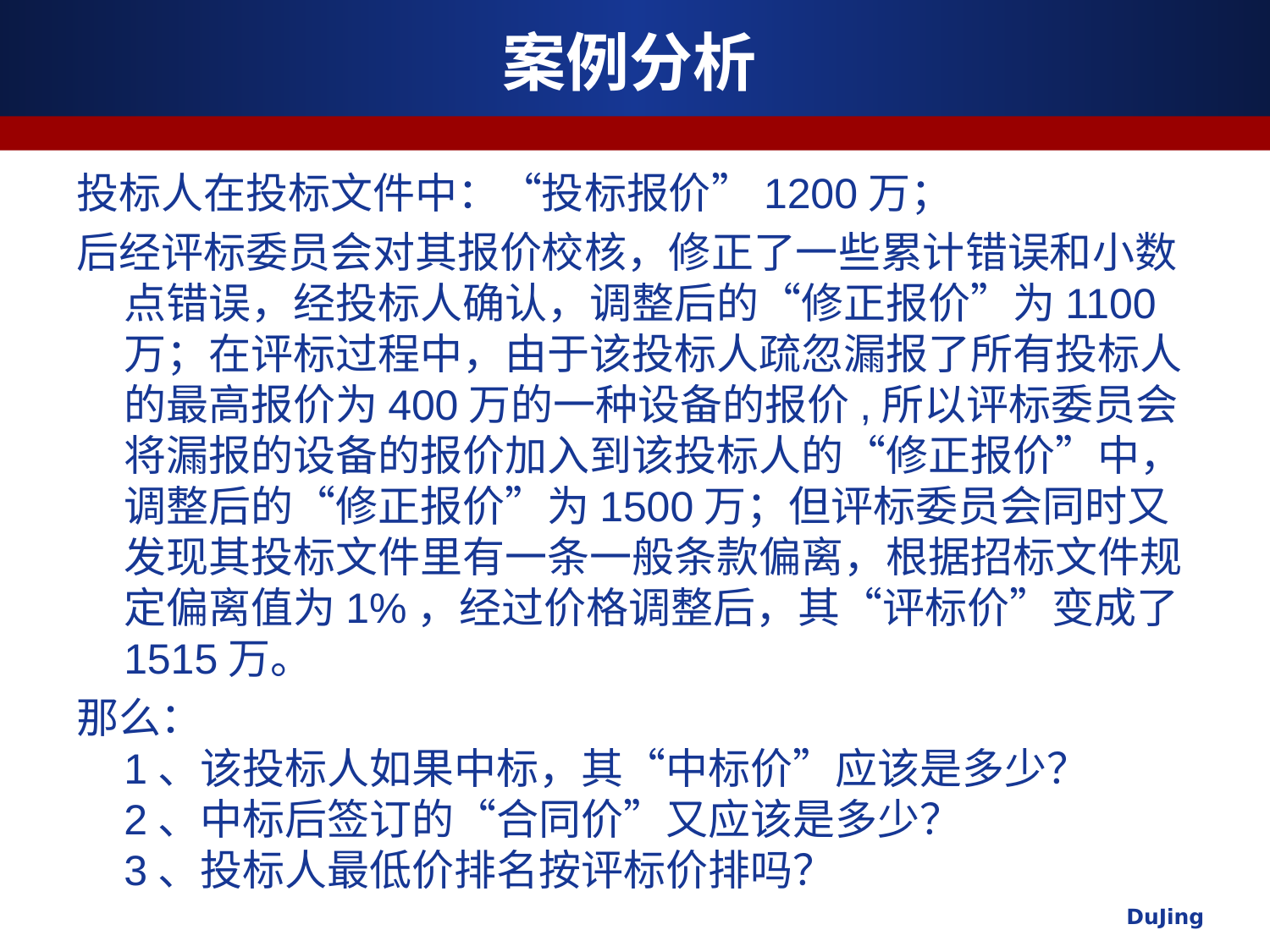

# 案例分析
投标人在投标文件中：“投标报价”1200万；
后经评标委员会对其报价校核，修正了一些累计错误和小数点错误，经投标人确认，调整后的“修正报价”为1100万；在评标过程中，由于该投标人疏忽漏报了所有投标人的最高报价为400万的一种设备的报价,所以评标委员会将漏报的设备的报价加入到该投标人的“修正报价”中，调整后的“修正报价”为1500万；但评标委员会同时又发现其投标文件里有一条一般条款偏离，根据招标文件规定偏离值为1%，经过价格调整后，其“评标价”变成了1515万。
那么：
1、该投标人如果中标，其“中标价”应该是多少？
2、中标后签订的“合同价”又应该是多少？
3、投标人最低价排名按评标价排吗？

DuJing